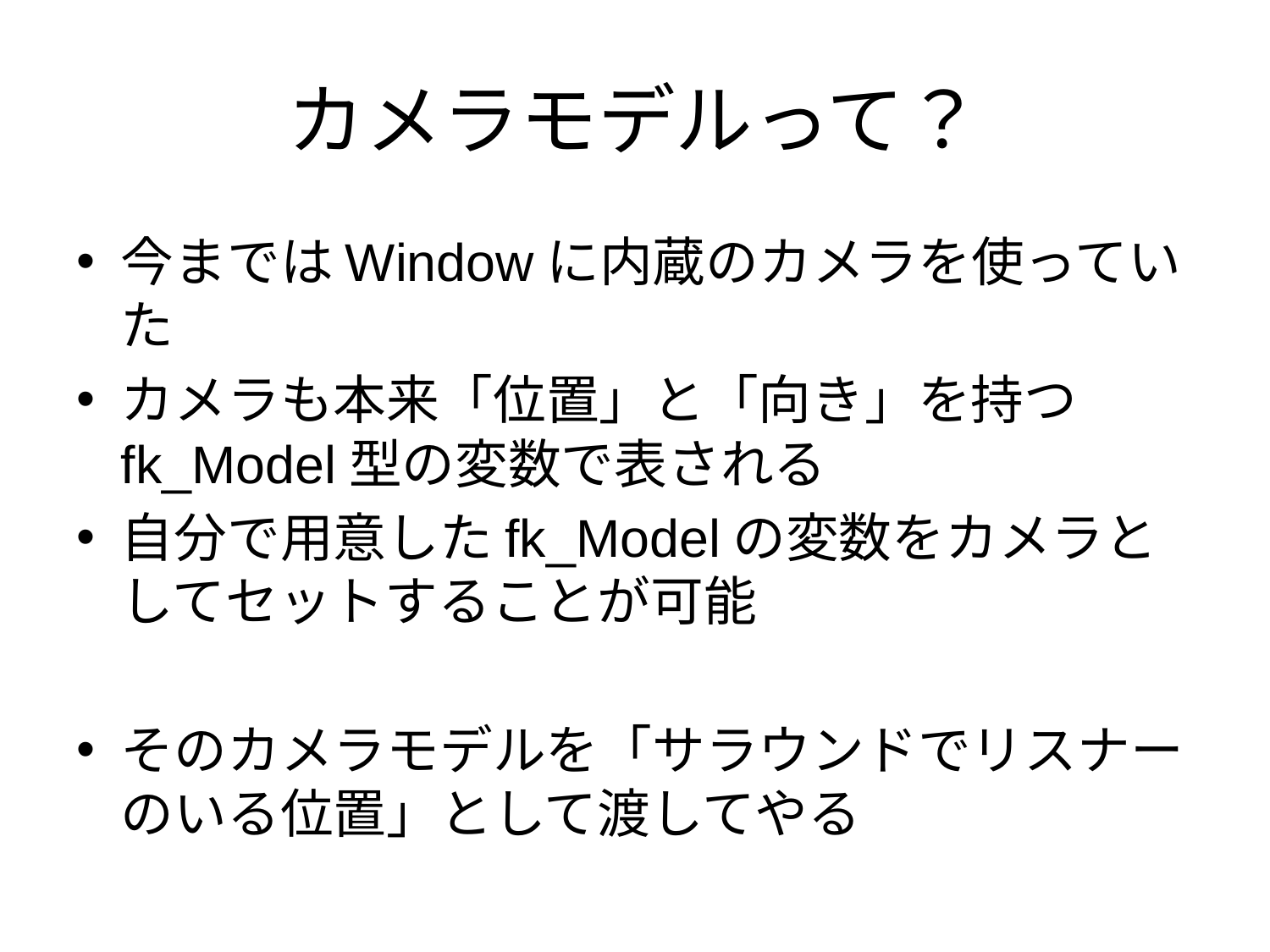

# カメラモデルって？
今まではWindowに内蔵のカメラを使っていた
カメラも本来「位置」と「向き」を持つfk_Model型の変数で表される
自分で用意したfk_Modelの変数をカメラとしてセットすることが可能

そのカメラモデルを「サラウンドでリスナーのいる位置」として渡してやる